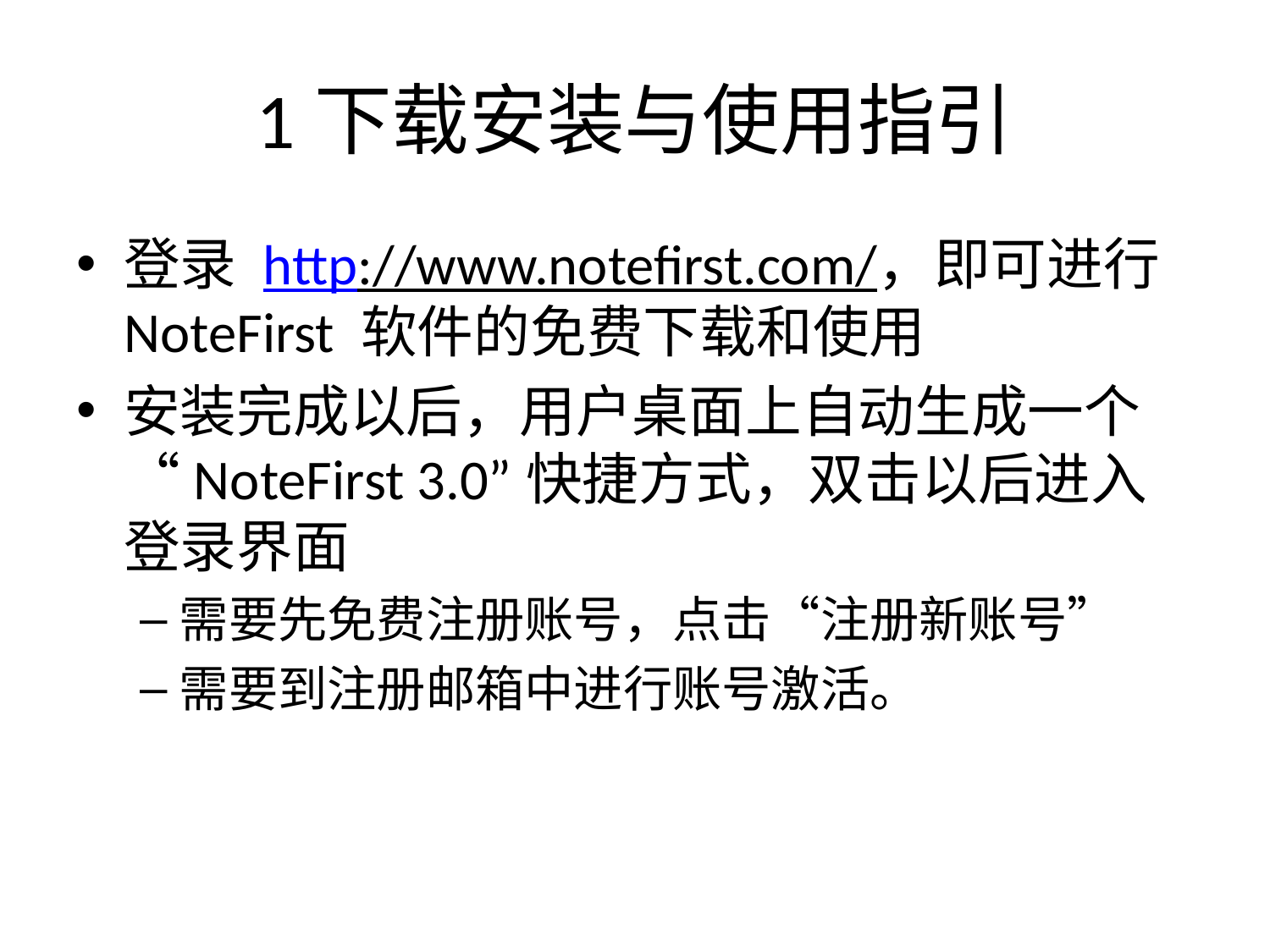

# 1下载安装与使用指引
登录 http://www.notefirst.com/，即可进行 NoteFirst 软件的免费下载和使用
安装完成以后，用户桌面上自动生成一个“NoteFirst 3.0”快捷方式，双击以后进入登录界面
需要先免费注册账号，点击“注册新账号”
需要到注册邮箱中进行账号激活。